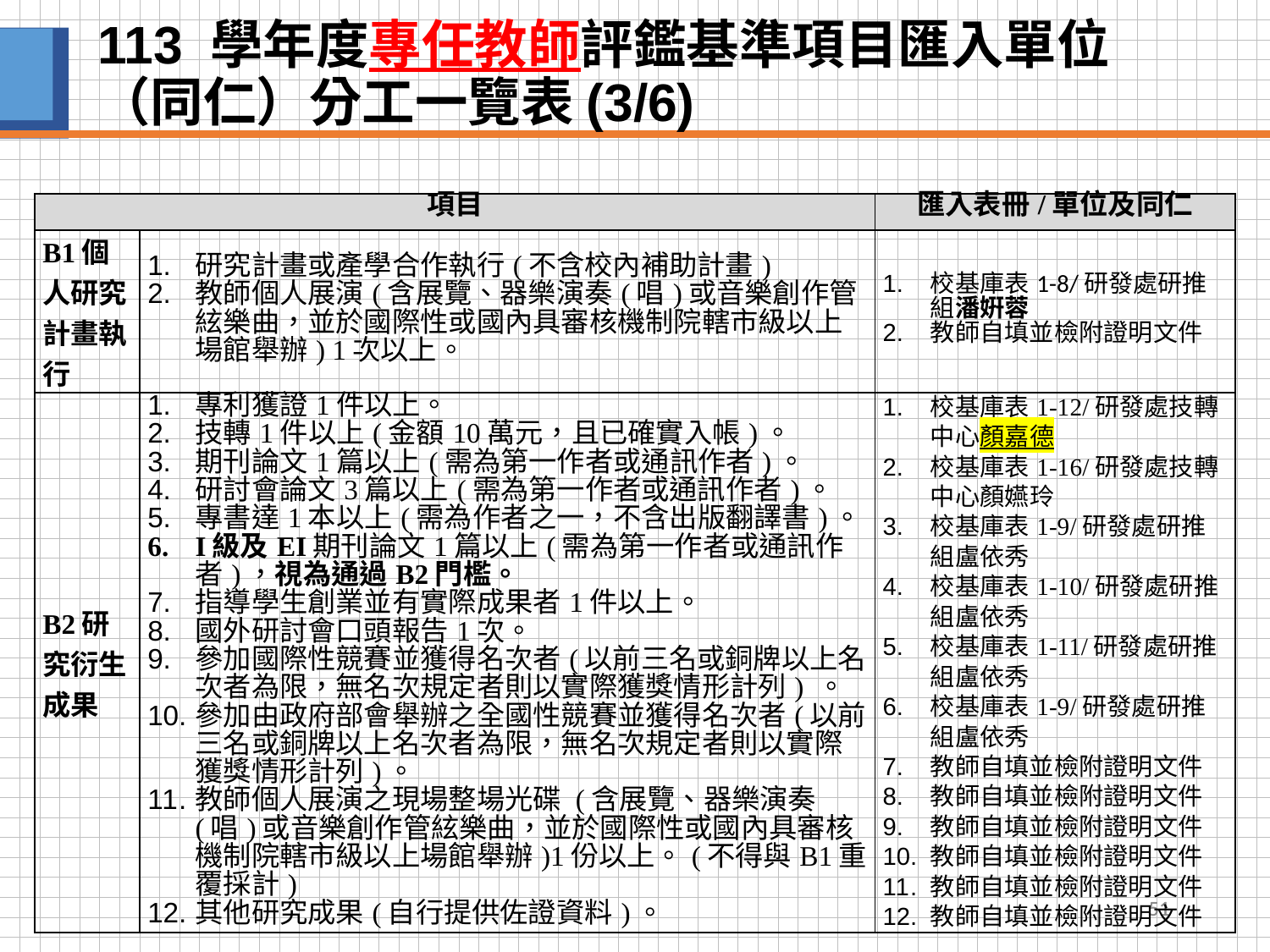

# 113 學年度專任教師評鑑基準項目匯入單位（同仁）分工一覽表(3/6)
| 項目 |  | 匯入表冊/單位及同仁 |
| --- | --- | --- |
| B1個人研究計畫執行 | 研究計畫或產學合作執行(不含校內補助計畫) 教師個人展演(含展覽、器樂演奏(唱)或音樂創作管絃樂曲，並於國際性或國內具審核機制院轄市級以上場館舉辦) 1次以上。 | 校基庫表1-8/研發處研推組潘姸蓉 教師自填並檢附證明文件 |
| B2研究衍生成果 | 專利獲證1件以上。 技轉1件以上(金額10萬元，且已確實入帳)。 期刊論文1篇以上(需為第一作者或通訊作者)。 研討會論文3篇以上(需為第一作者或通訊作者)。 專書達1本以上(需為作者之一，不含出版翻譯書)。 I級及EI期刊論文1篇以上(需為第一作者或通訊作者)，視為通過B2門檻。 指導學生創業並有實際成果者1件以上。 國外研討會口頭報告1次。 參加國際性競賽並獲得名次者(以前三名或銅牌以上名次者為限，無名次規定者則以實際獲獎情形計列) 。 參加由政府部會舉辦之全國性競賽並獲得名次者(以前三名或銅牌以上名次者為限，無名次規定者則以實際獲獎情形計列)。 教師個人展演之現場整場光碟 (含展覽、器樂演奏(唱)或音樂創作管絃樂曲，並於國際性或國內具審核機制院轄市級以上場館舉辦)1份以上。(不得與B1重覆採計) 其他研究成果(自行提供佐證資料)。 | 校基庫表1-12/研發處技轉中心顏嘉德 校基庫表1-16/研發處技轉中心顏嬿玲 校基庫表1-9/研發處研推組盧依秀 校基庫表1-10/研發處研推組盧依秀 校基庫表1-11/研發處研推組盧依秀 校基庫表1-9/研發處研推組盧依秀 教師自填並檢附證明文件 教師自填並檢附證明文件 教師自填並檢附證明文件 教師自填並檢附證明文件 教師自填並檢附證明文件 教師自填並檢附證明文件 |
51